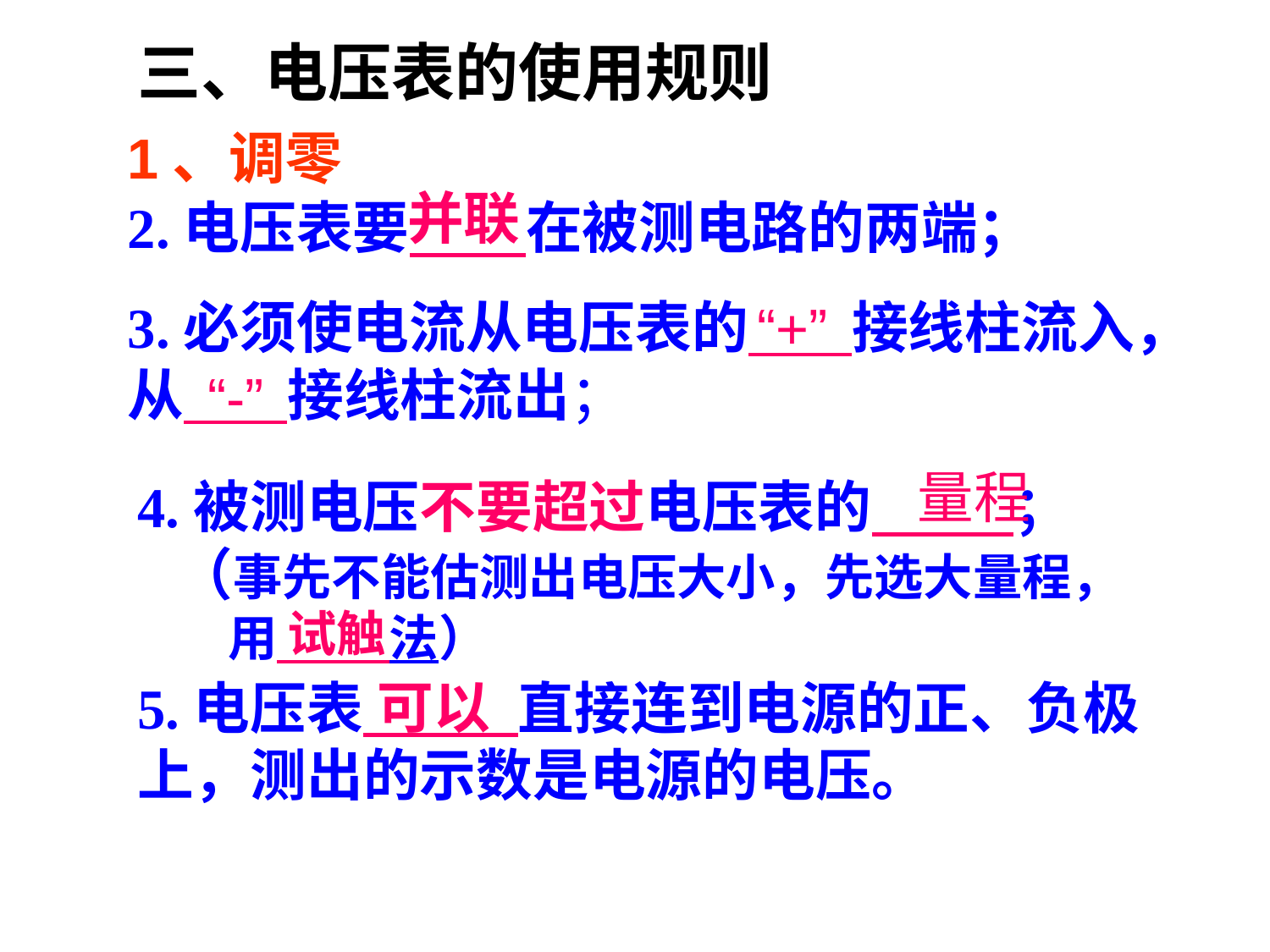

三、电压表的使用规则
1、调零
并联
2.电压表要         在被测电路的两端；
3.必须使电流从电压表的        接线柱流入，从        接线柱流出；
“+”
“-”
量程
4.被测电压不要超过电压表的           ；
  （事先不能估测出电压大小，先选大量程，
       用          法）
试触
可以
5.电压表            直接连到电源的正、负极上，测出的示数是电源的电压。